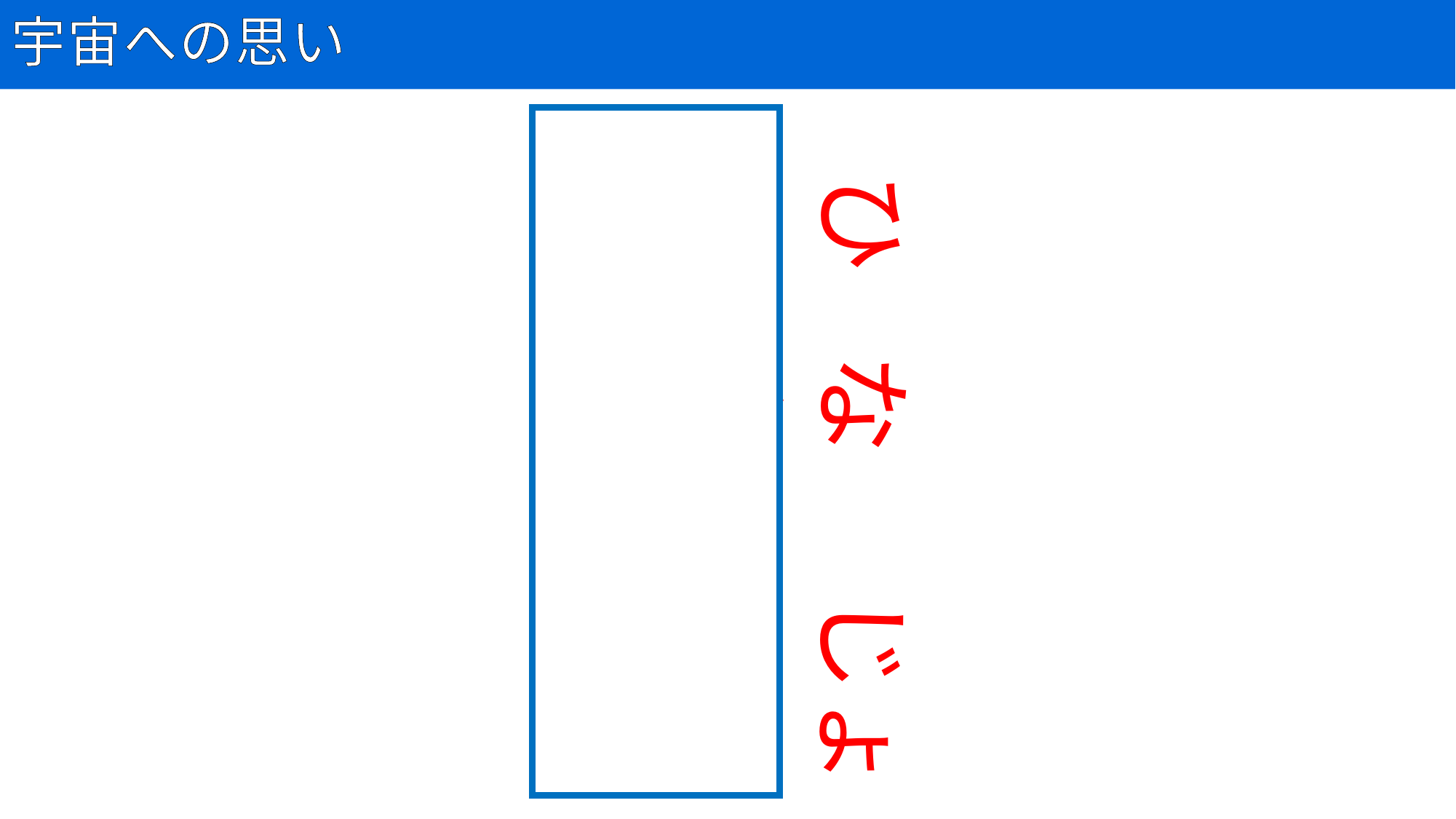

# 宇宙への思い
74
避難所

ひ
なん
じょ